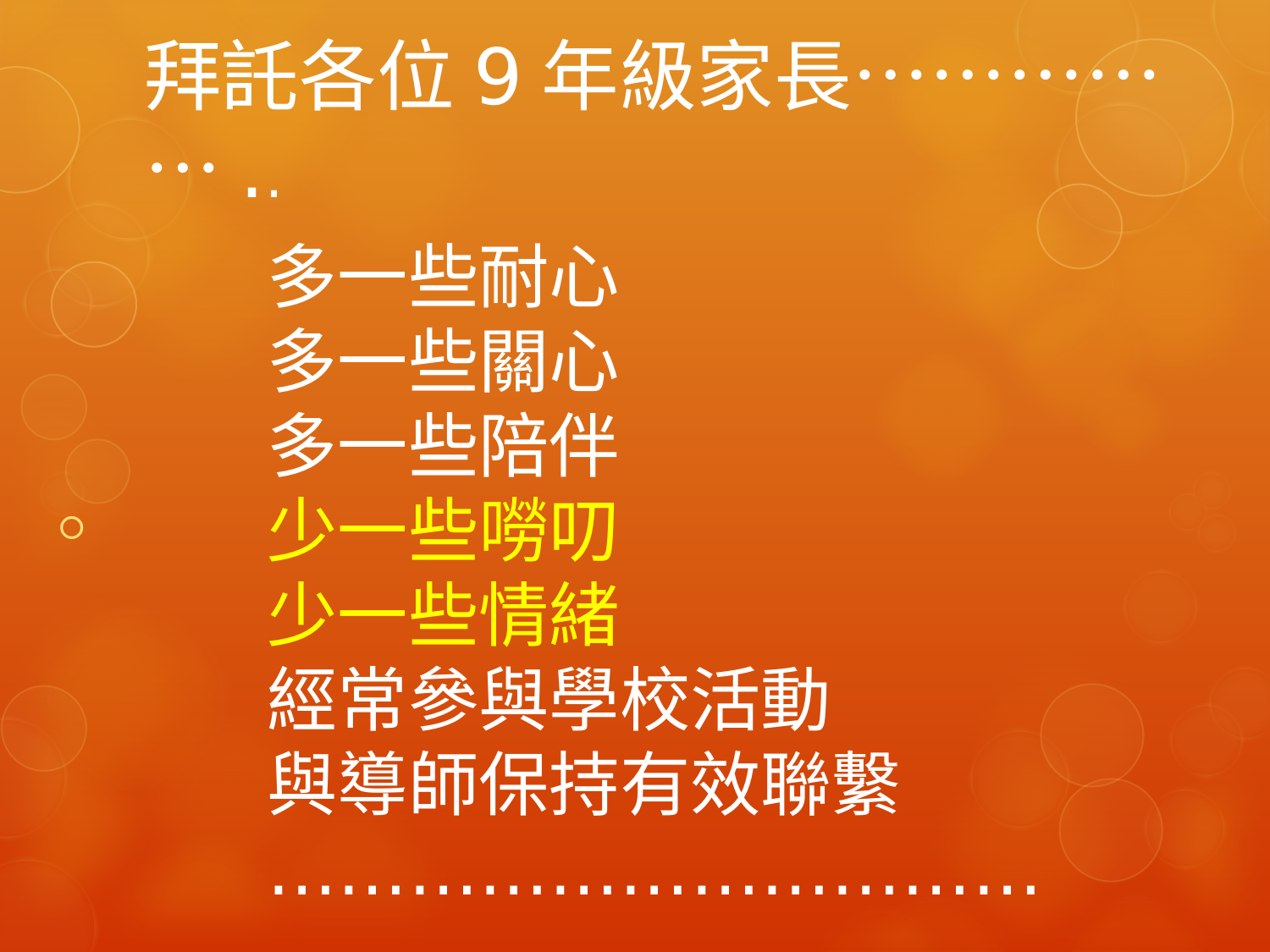

# 拜託各位9年級家長……………..
多一些耐心
多一些關心
多一些陪伴
少一些嘮叨
少一些情緒
經常參與學校活動
與導師保持有效聯繫
……………………………………